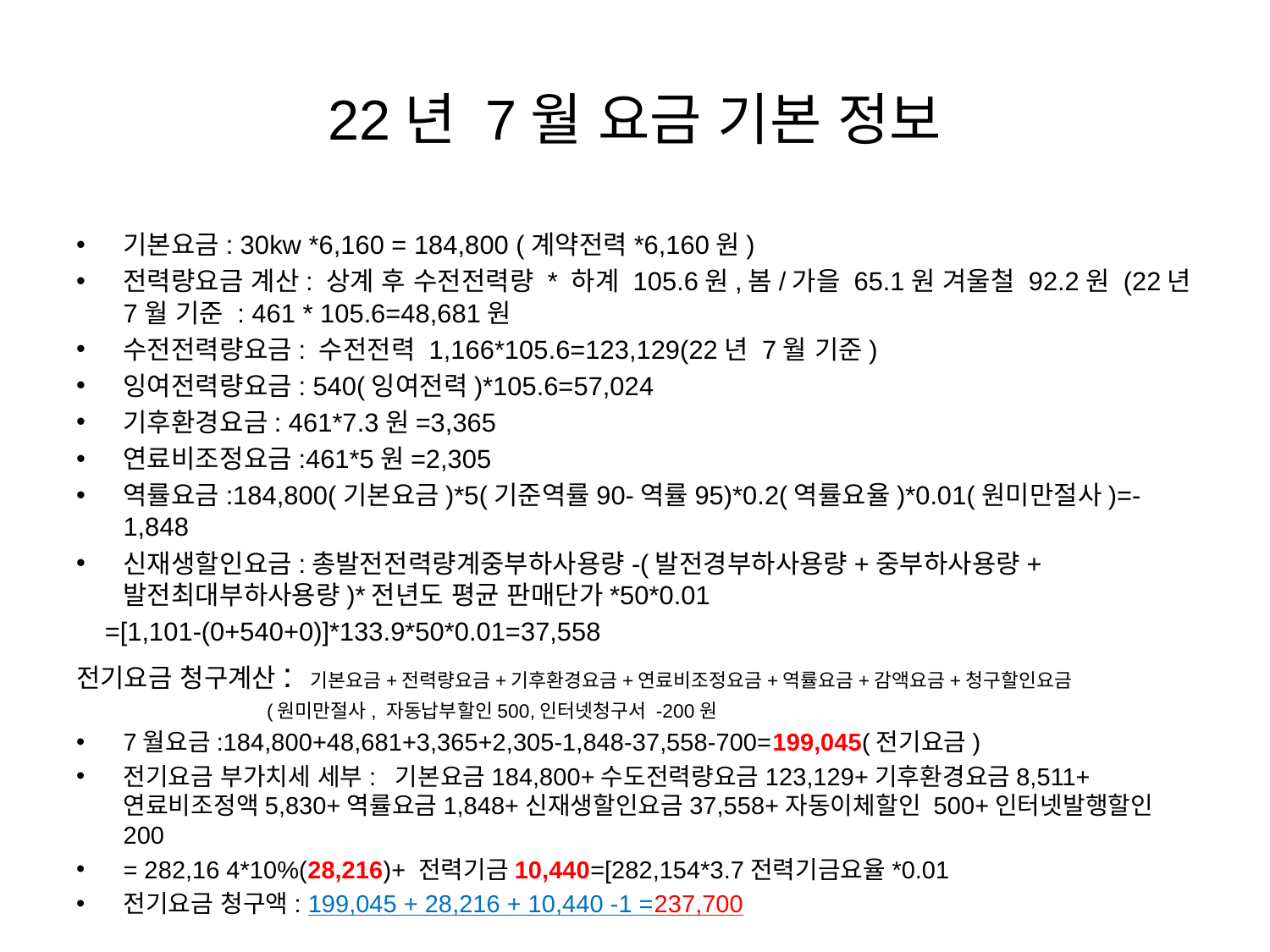

# 22년 7월 요금 기본 정보
기본요금: 30kw *6,160 = 184,800 (계약전력*6,160원)
전력량요금 계산: 상계 후 수전전력량 * 하계 105.6원,봄/가을 65.1원 겨울철 92.2원 (22년 7월 기준 : 461 * 105.6=48,681원
수전전력량요금: 수전전력 1,166*105.6=123,129(22년 7월 기준)
잉여전력량요금: 540(잉여전력)*105.6=57,024
기후환경요금: 461*7.3원=3,365
연료비조정요금:461*5원=2,305
역률요금:184,800(기본요금)*5(기준역률90-역률95)*0.2(역률요율)*0.01(원미만절사)=-1,848
신재생할인요금:총발전전력량계중부하사용량-(발전경부하사용량+중부하사용량+발전최대부하사용량)*전년도 평균 판매단가*50*0.01
    =[1,101-(0+540+0)]*133.9*50*0.01=37,558
전기요금 청구계산: 기본요금+전력량요금+기후환경요금+연료비조정요금+역률요금+감액요금+청구할인요금
                                    (원미만절사, 자동납부할인500,인터넷청구서 -200원
7월요금:184,800+48,681+3,365+2,305-1,848-37,558-700=199,045(전기요금)
전기요금 부가치세 세부:  기본요금184,800+수도전력량요금123,129+기후환경요금8,511+연료비조정액5,830+역률요금1,848+신재생할인요금37,558+자동이체할인 500+인터넷발행할인200
= 282,16 4*10%(28,216)+ 전력기금10,440=[282,154*3.7전력기금요율*0.01
전기요금 청구액: 199,045 + 28,216 + 10,440 -1 =237,700